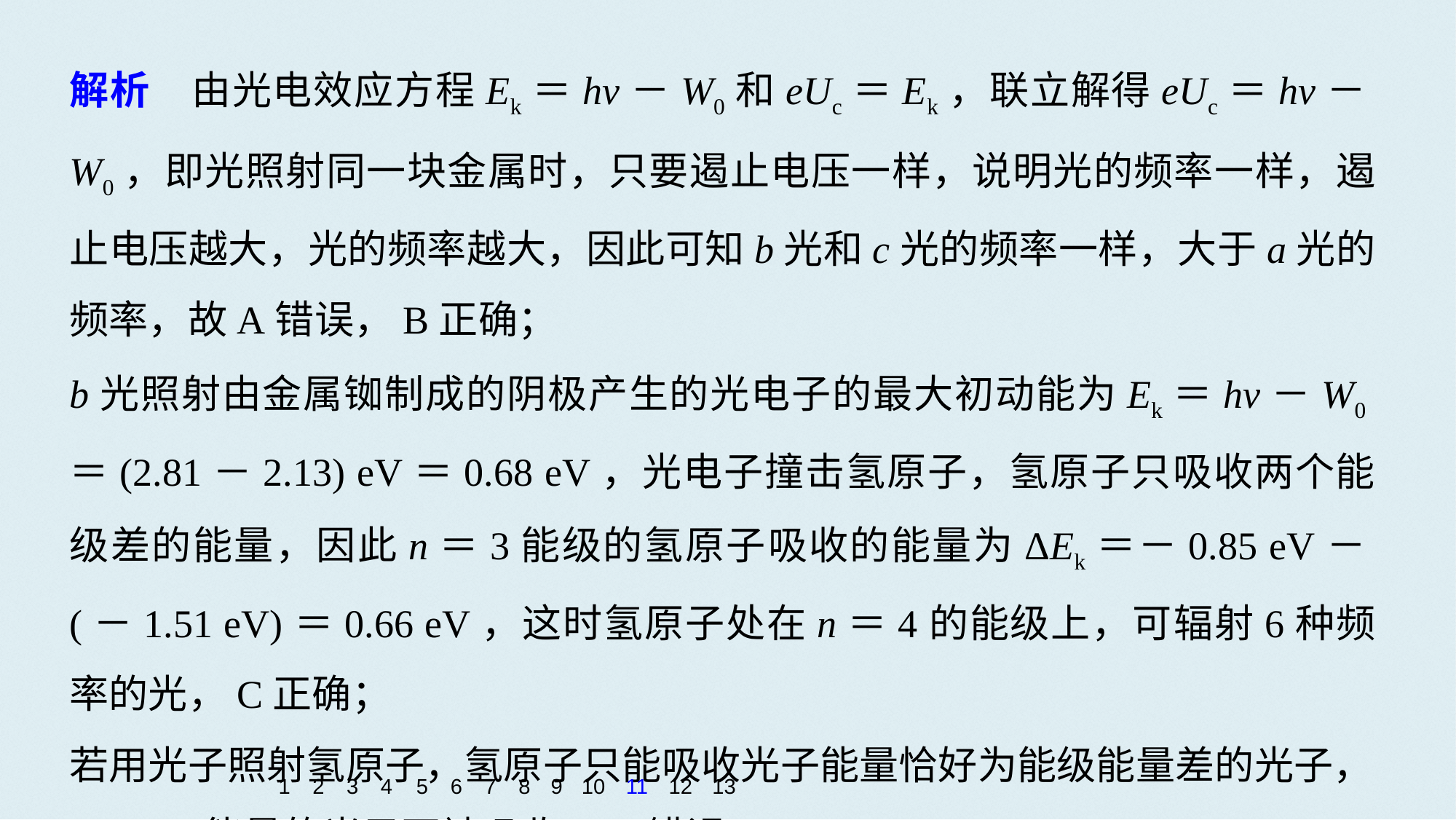

解析　由光电效应方程Ek＝hν－W0和eUc＝Ek，联立解得eUc＝hν－W0，即光照射同一块金属时，只要遏止电压一样，说明光的频率一样，遏止电压越大，光的频率越大，因此可知b光和c光的频率一样，大于a光的频率，故A错误，B正确；
b光照射由金属铷制成的阴极产生的光电子的最大初动能为Ek＝hν－W0＝(2.81－2.13) eV＝0.68 eV，光电子撞击氢原子，氢原子只吸收两个能级差的能量，因此n＝3能级的氢原子吸收的能量为ΔEk＝－0.85 eV－(－1.51 eV)＝0.66 eV，这时氢原子处在n＝4的能级上，可辐射6种频率的光，C正确；
若用光子照射氢原子，氢原子只能吸收光子能量恰好为能级能量差的光子，2.81 eV能量的光子不被吸收，D错误.
1
2
3
4
5
6
7
8
9
10
11
12
13